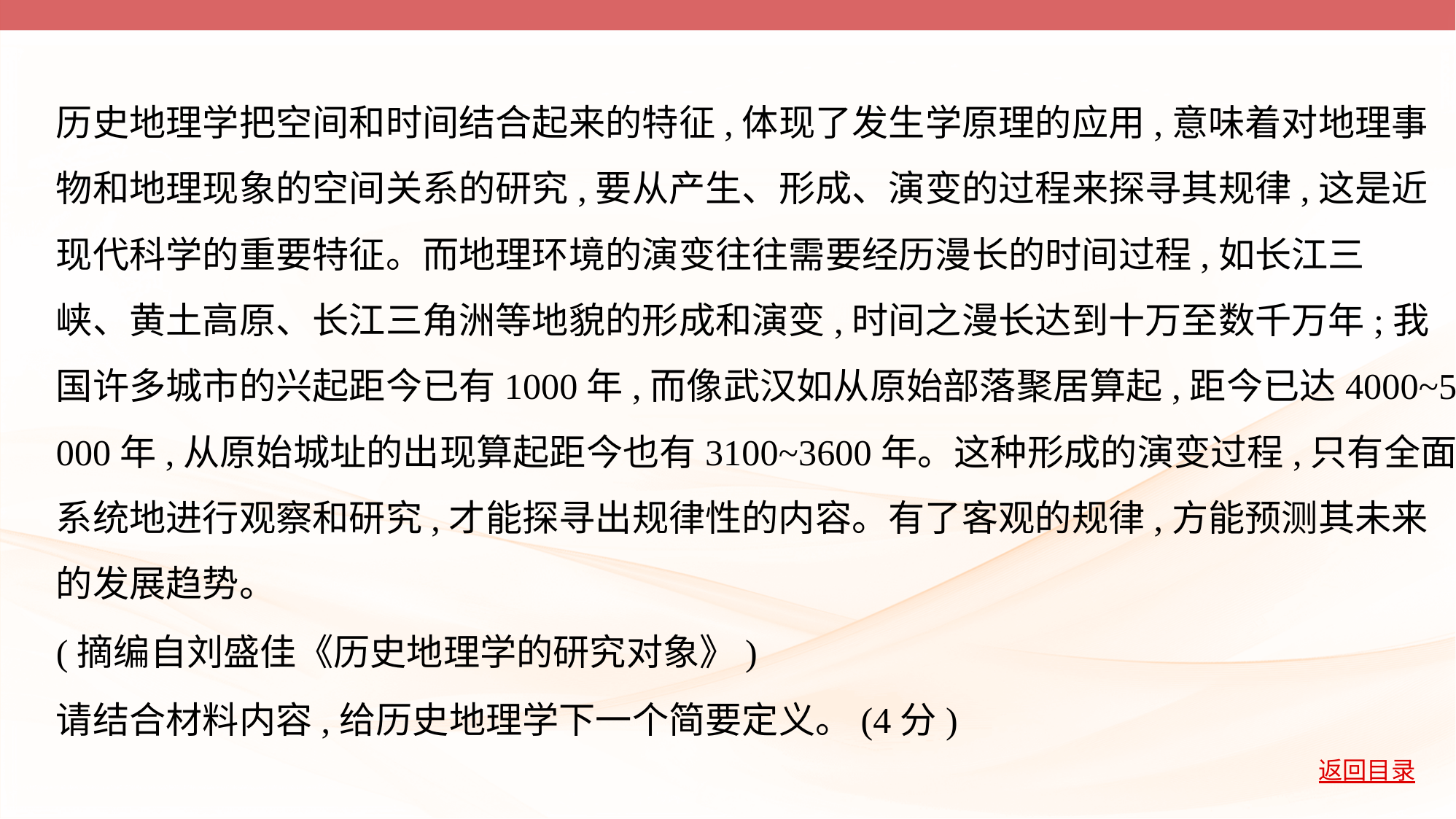

历史地理学把空间和时间结合起来的特征,体现了发生学原理的应用,意味着对地理事
物和地理现象的空间关系的研究,要从产生、形成、演变的过程来探寻其规律,这是近
现代科学的重要特征。而地理环境的演变往往需要经历漫长的时间过程,如长江三
峡、黄土高原、长江三角洲等地貌的形成和演变,时间之漫长达到十万至数千万年;我
国许多城市的兴起距今已有1000年,而像武汉如从原始部落聚居算起,距今已达4000~5
000年,从原始城址的出现算起距今也有3100~3600年。这种形成的演变过程,只有全面
系统地进行观察和研究,才能探寻出规律性的内容。有了客观的规律,方能预测其未来
的发展趋势。
(摘编自刘盛佳《历史地理学的研究对象》)
请结合材料内容,给历史地理学下一个简要定义。(4分)